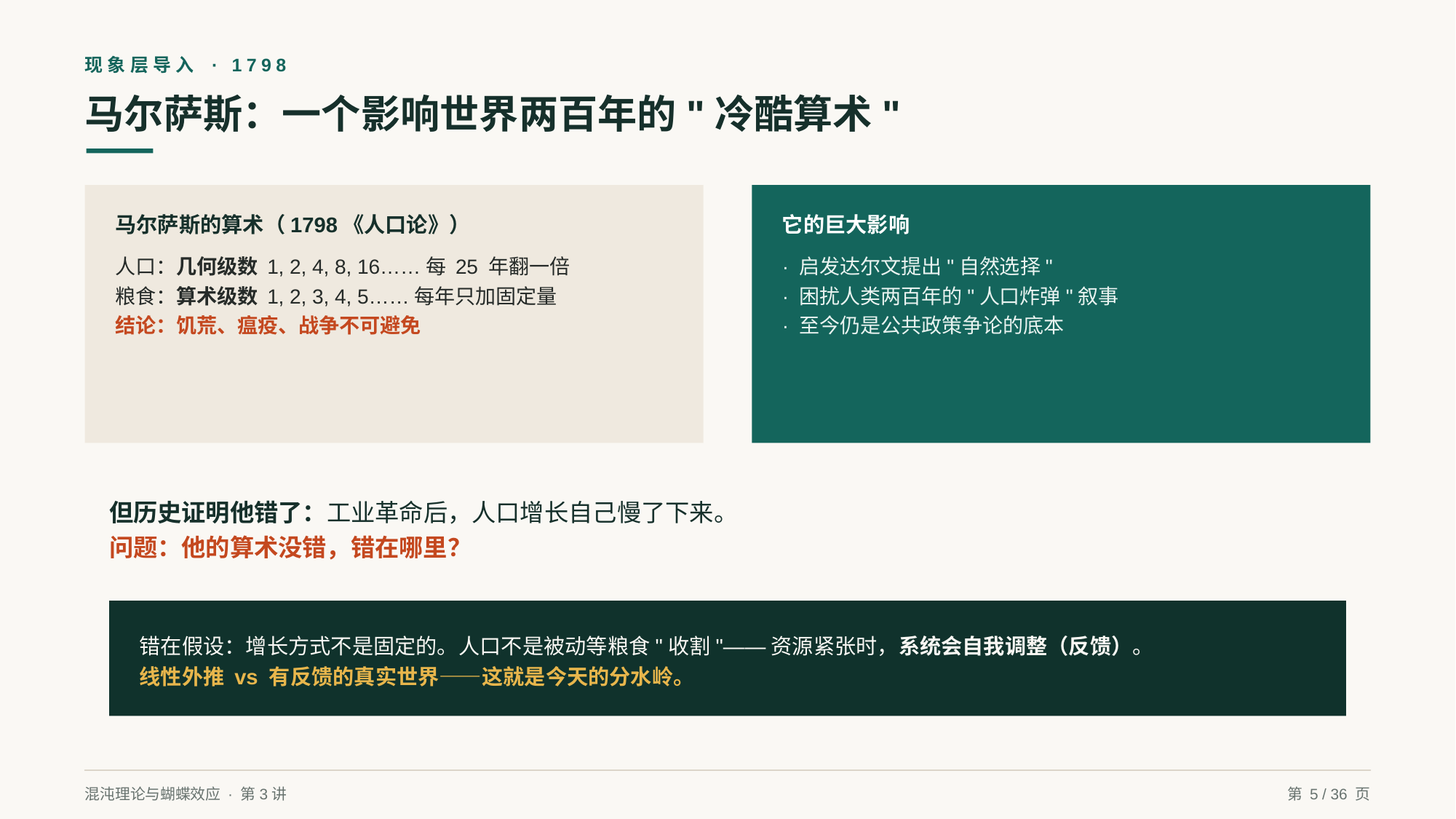

现象层导入 · 1798
马尔萨斯：一个影响世界两百年的"冷酷算术"

马尔萨斯的算术（1798《人口论》）
人口：几何级数 1, 2, 4, 8, 16……每 25 年翻一倍
粮食：算术级数 1, 2, 3, 4, 5……每年只加固定量
结论：饥荒、瘟疫、战争不可避免
它的巨大影响
· 启发达尔文提出"自然选择"
· 困扰人类两百年的"人口炸弹"叙事
· 至今仍是公共政策争论的底本
但历史证明他错了：工业革命后，人口增长自己慢了下来。
问题：他的算术没错，错在哪里？

错在假设：增长方式不是固定的。人口不是被动等粮食"收割"——资源紧张时，系统会自我调整（反馈）。
线性外推 vs 有反馈的真实世界——这就是今天的分水岭。

混沌理论与蝴蝶效应 · 第3讲
第 5 / 36 页